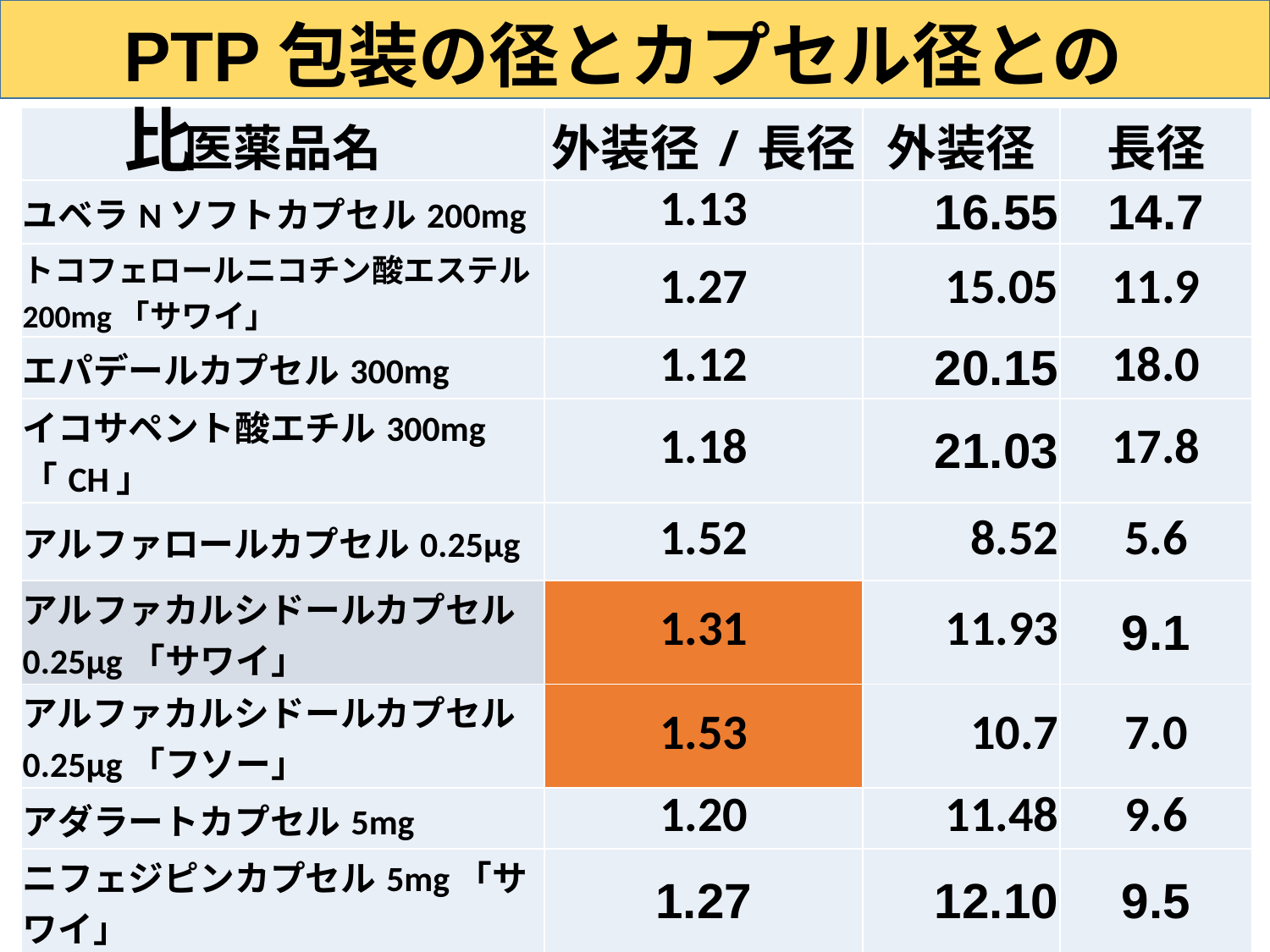

PTP包装の径とカプセル径との比
| 医薬品名 | 外装径/長径 | 外装径 | 長径 |
| --- | --- | --- | --- |
| ユベラNソフトカプセル200mg | 1.13 | 16.55 | 14.7 |
| トコフェロールニコチン酸エステル200mg「サワイ」 | 1.27 | 15.05 | 11.9 |
| エパデールカプセル300mg | 1.12 | 20.15 | 18.0 |
| イコサペント酸エチル300mg「CH」 | 1.18 | 21.03 | 17.8 |
| アルファロールカプセル0.25μg | 1.52 | 8.52 | 5.6 |
| アルファカルシドールカプセル0.25μg「サワイ」 | 1.31 | 11.93 | 9.1 |
| アルファカルシドールカプセル0.25μg「フソー」 | 1.53 | 10.7 | 7.0 |
| アダラートカプセル5mg | 1.20 | 11.48 | 9.6 |
| ニフェジピンカプセル5mg「サワイ」 | 1.27 | 12.10 | 9.5 |
| ロカルトロールカプセル0.25μg | 1.27 | 12.20 | 9.6 |
| カルシトリオールカプセル0.25μg 「サワイ」 | 1.30 | 11.79 | 9.1 |